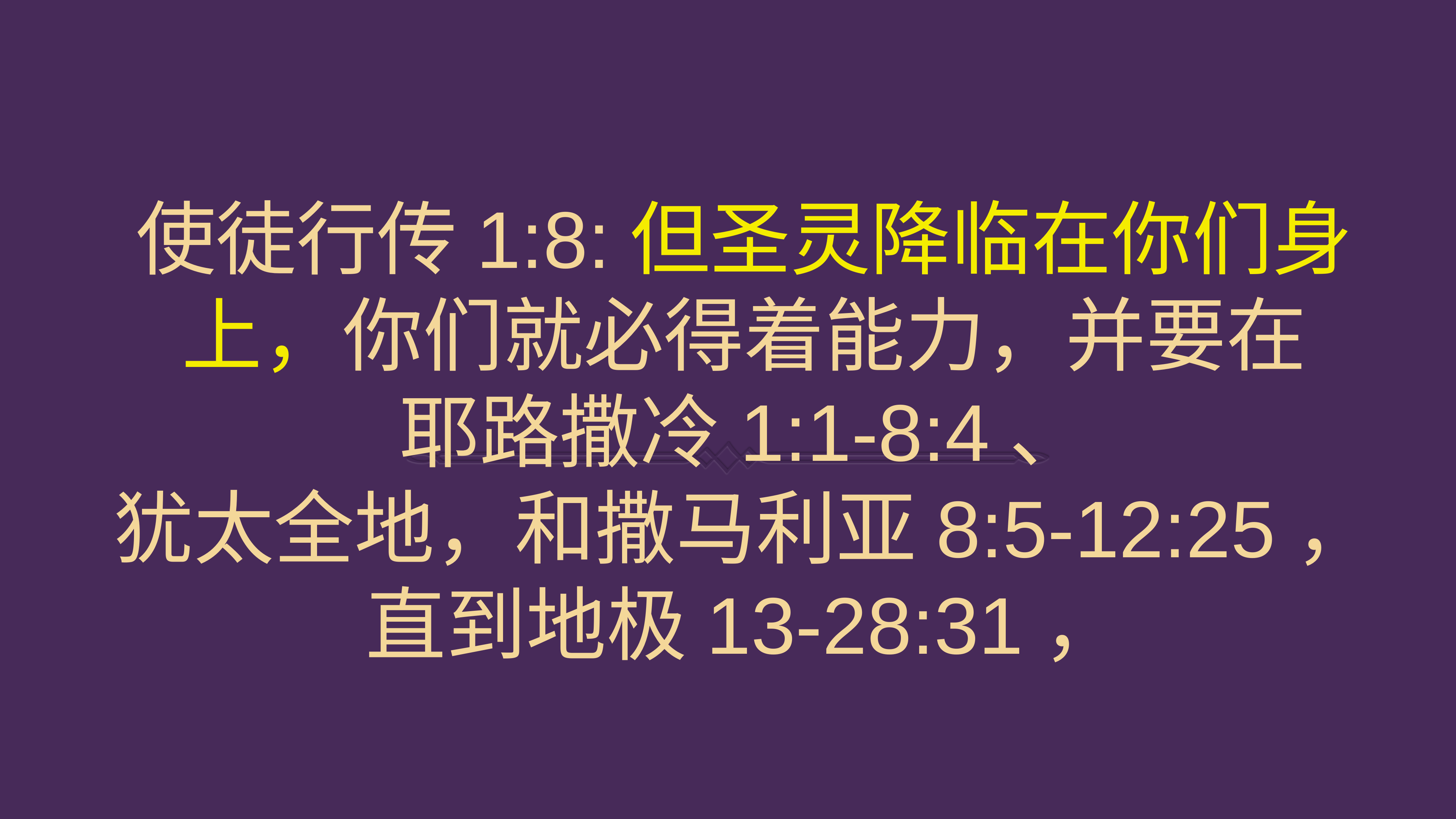

# 使徒行传1:8:但圣灵降临在你们身上，你们就必得着能力，并要在
耶路撒冷1:1-8:4、
犹太全地，和撒马利亚8:5-12:25，
直到地极13-28:31，